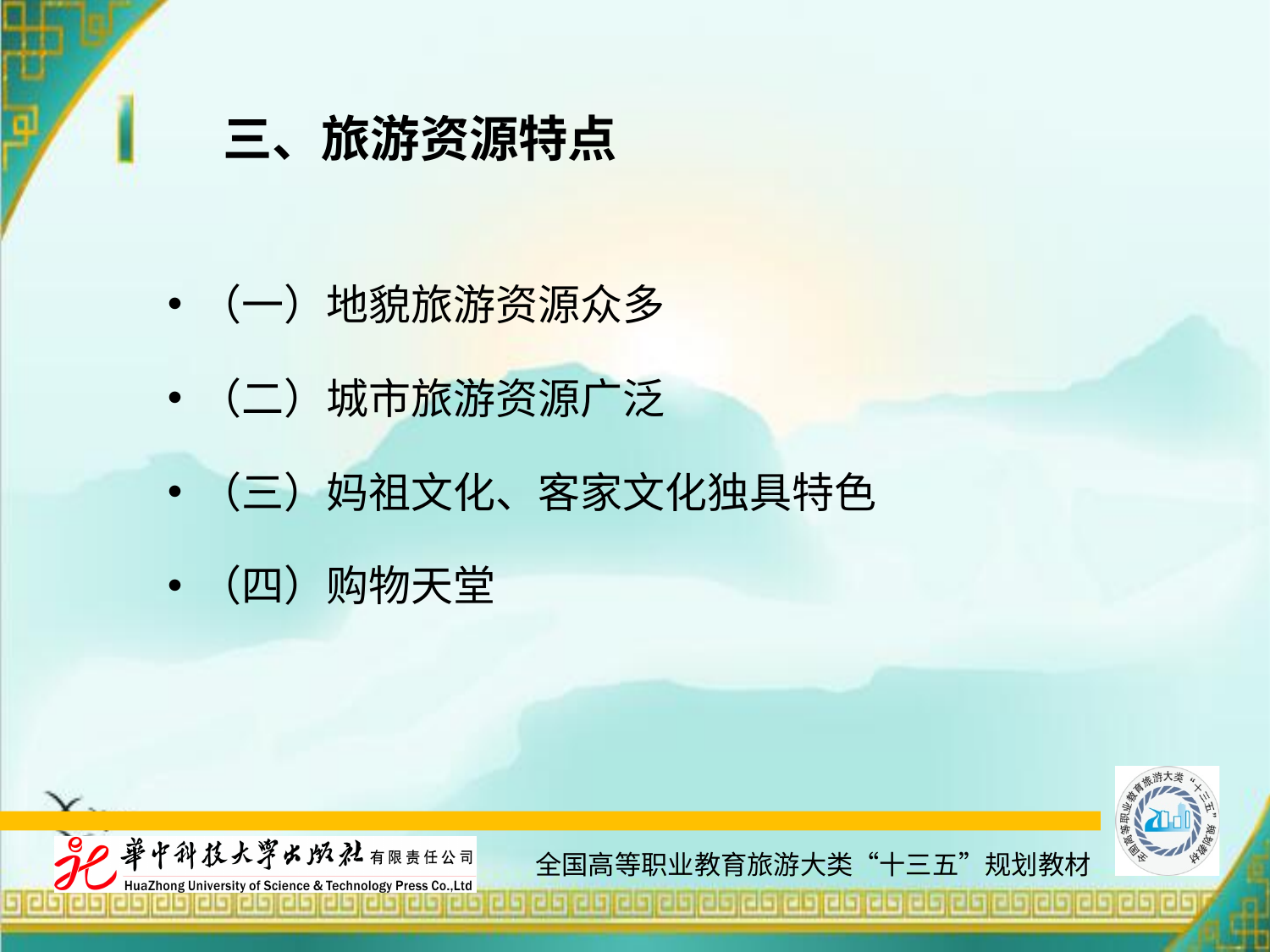

# 三、旅游资源特点
（一）地貌旅游资源众多
（二）城市旅游资源广泛
（三）妈祖文化、客家文化独具特色
（四）购物天堂